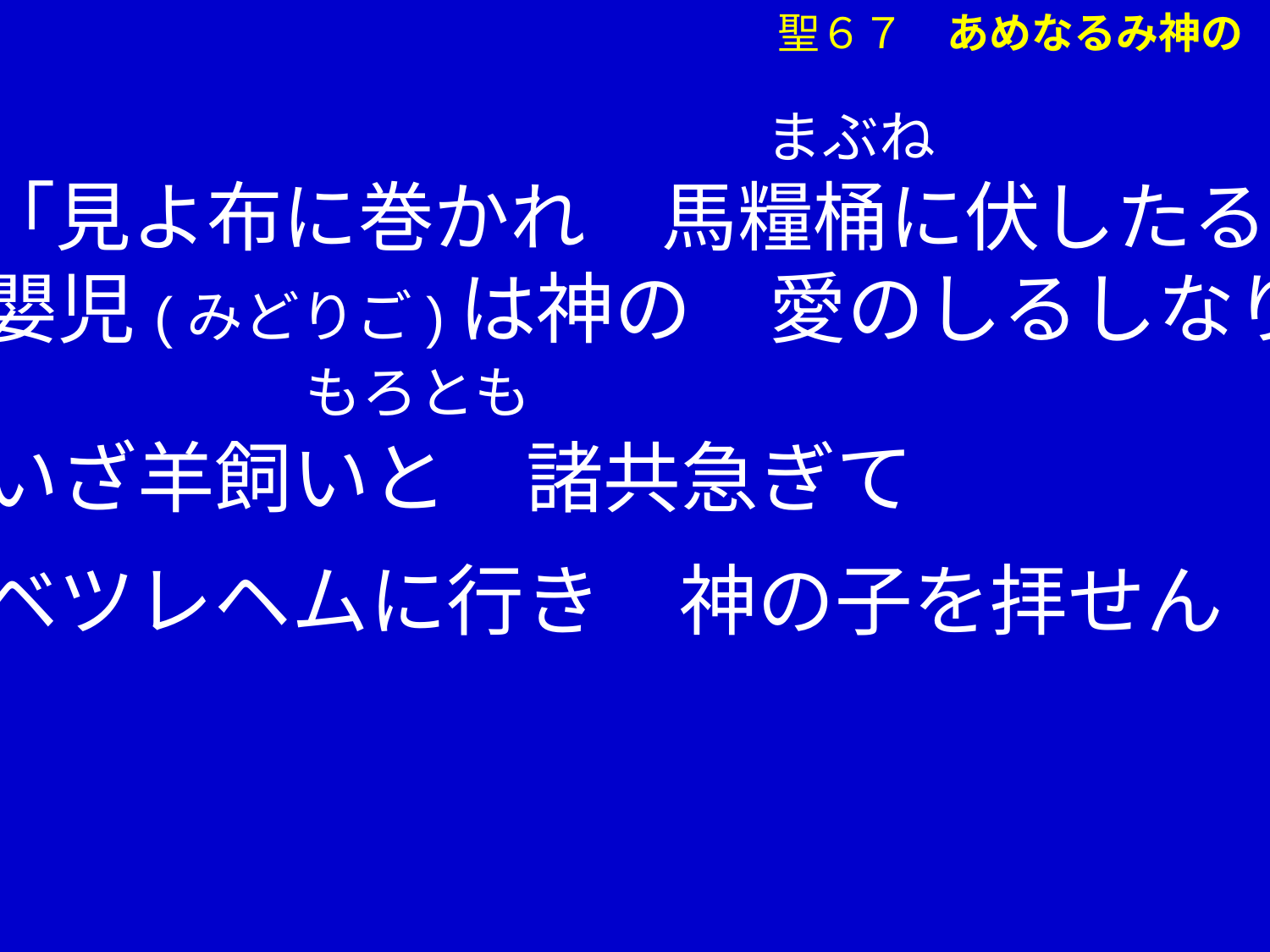

まぶね
⑤「見よ布に巻かれ　馬糧桶に伏したる
　 嬰児(みどりご)は神の　愛のしるしなり」
                                もろとも
⑥いざ羊飼いと　諸共急ぎて
　 ベツレヘムに行き　神の子を拝せん
聖６７　あめなるみ神の